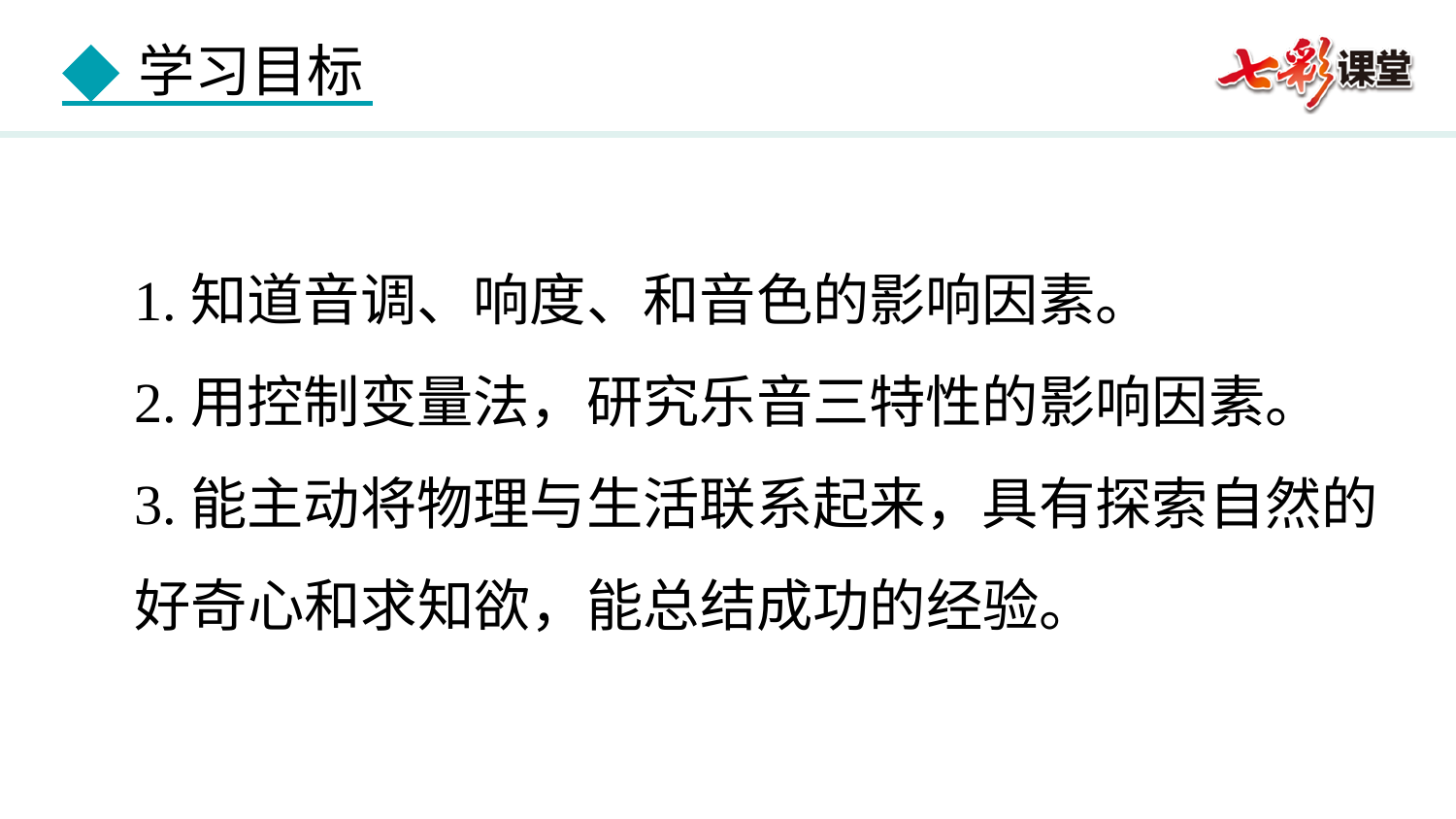

1.知道音调、响度、和音色的影响因素。
2.用控制变量法，研究乐音三特性的影响因素。
3.能主动将物理与生活联系起来，具有探索自然的好奇心和求知欲，能总结成功的经验。